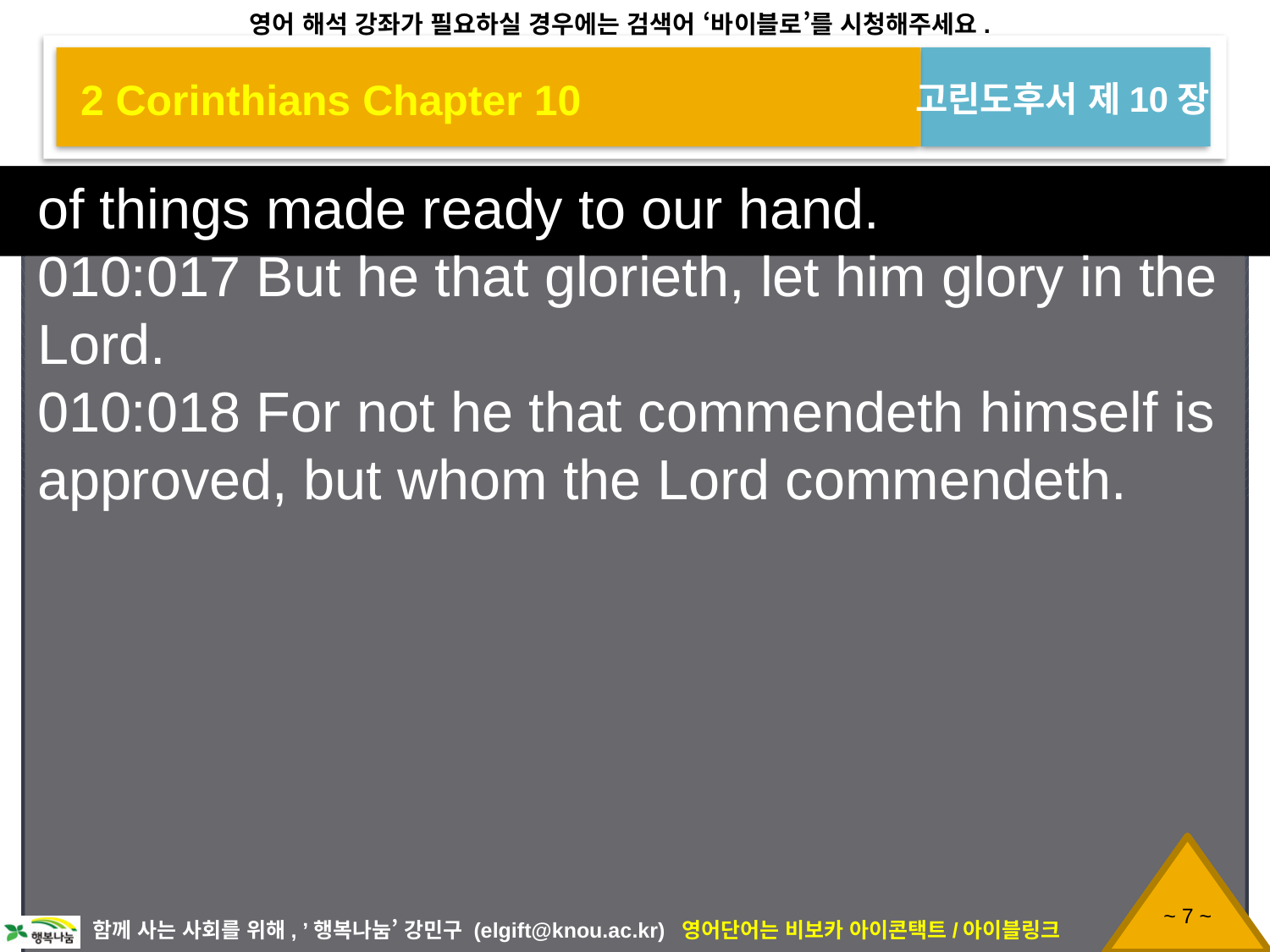

2 Corinthians Chapter 10
고린도후서 제10장
of things made ready to our hand.
010:017 But he that glorieth, let him glory in the Lord.
010:018 For not he that commendeth himself is approved, but whom the Lord commendeth.